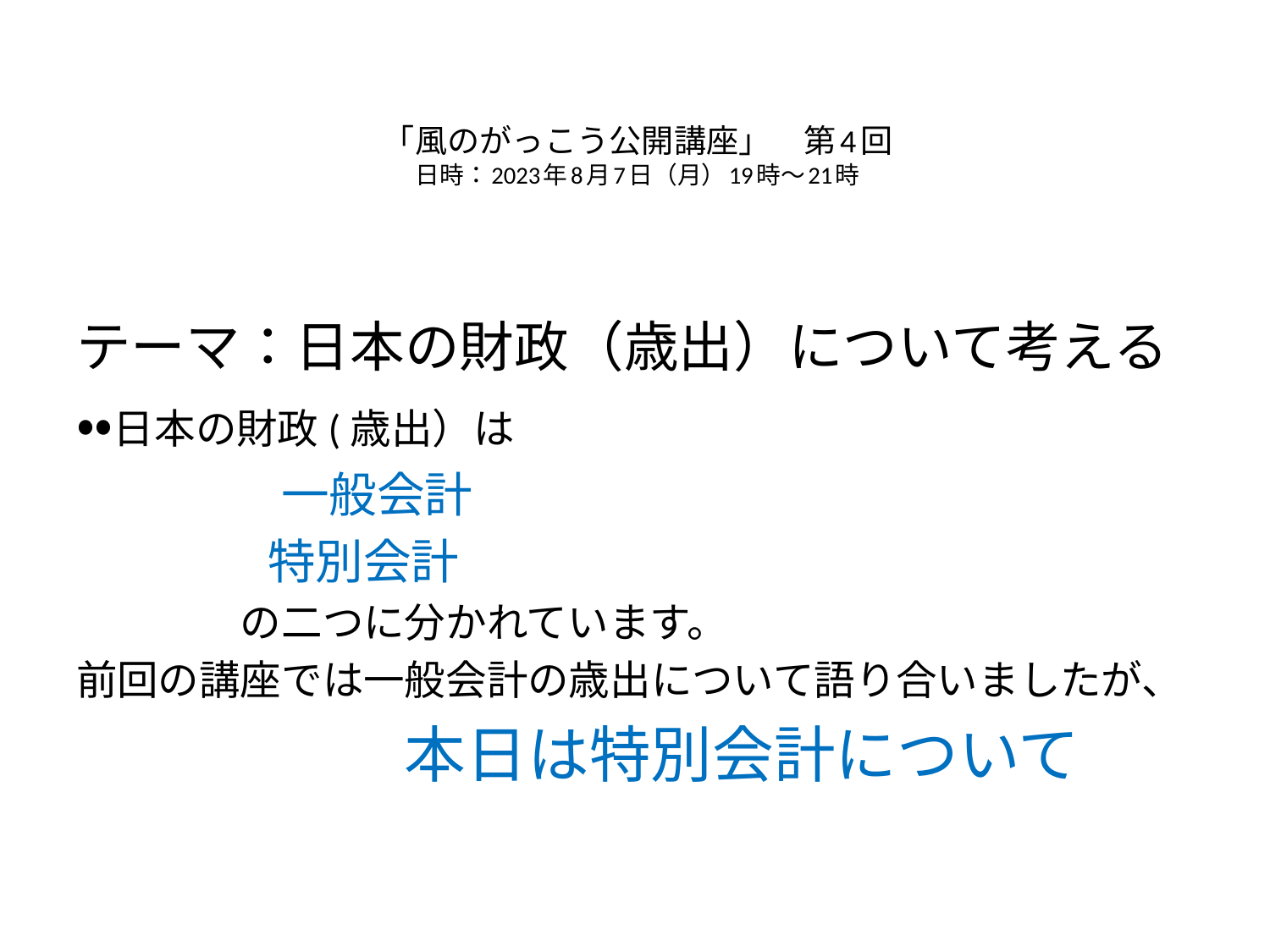

# 「風のがっこう公開講座」　第4回 日時：2023年8月7日（月）19時～21時
テーマ：日本の財政（歳出）について考える
・・日本の財政(歳出）は
　　　　　一般会計
　　　　特別会計
　　　　の二つに分かれています。
前回の講座では一般会計の歳出について語り合いましたが、
　　　　　　　　本日は特別会計について